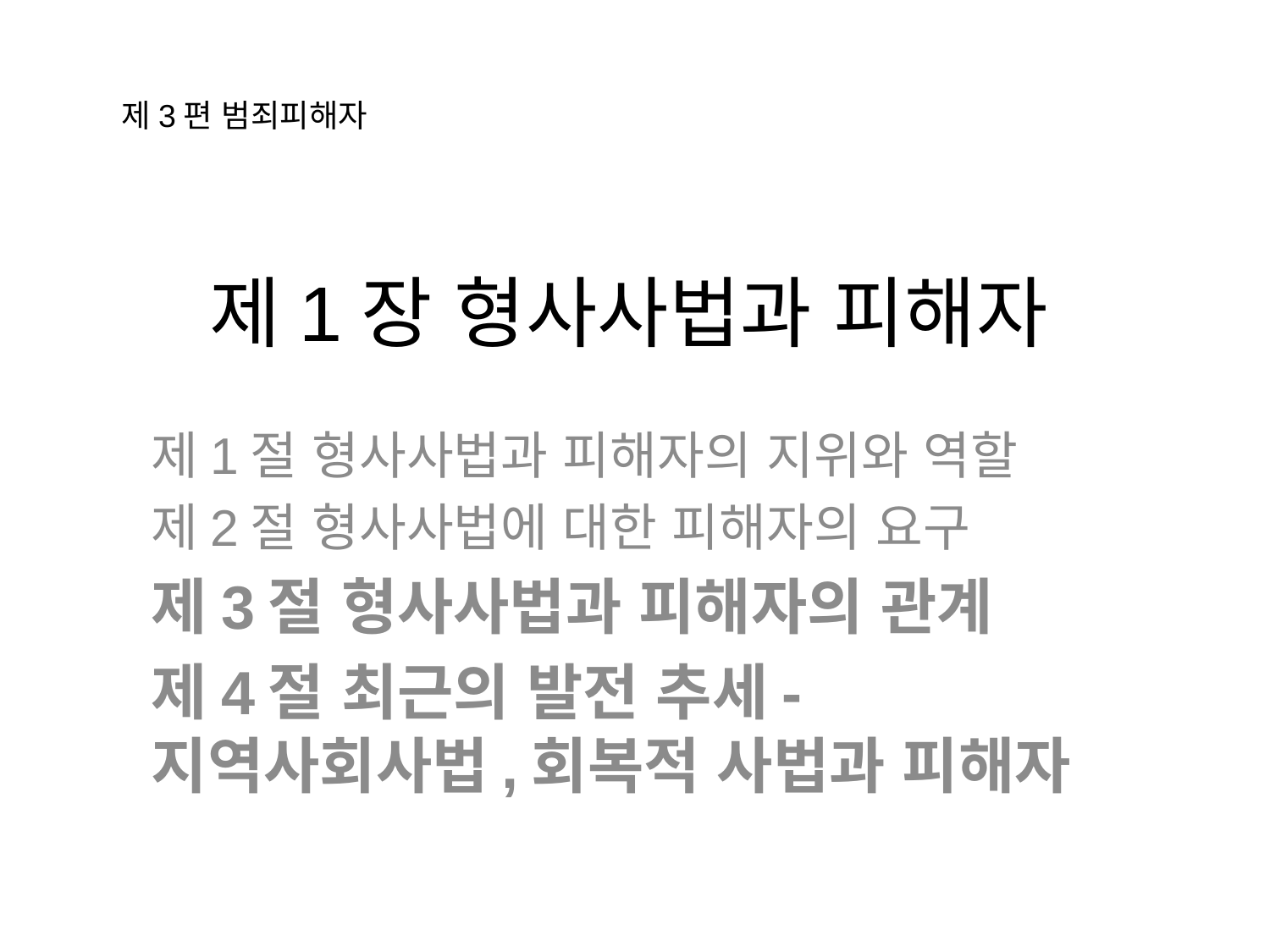

제3편 범죄피해자
# 제1장 형사사법과 피해자
제1절 형사사법과 피해자의 지위와 역할
제2절 형사사법에 대한 피해자의 요구
제3절 형사사법과 피해자의 관계
제4절 최근의 발전 추세-지역사회사법,회복적 사법과 피해자